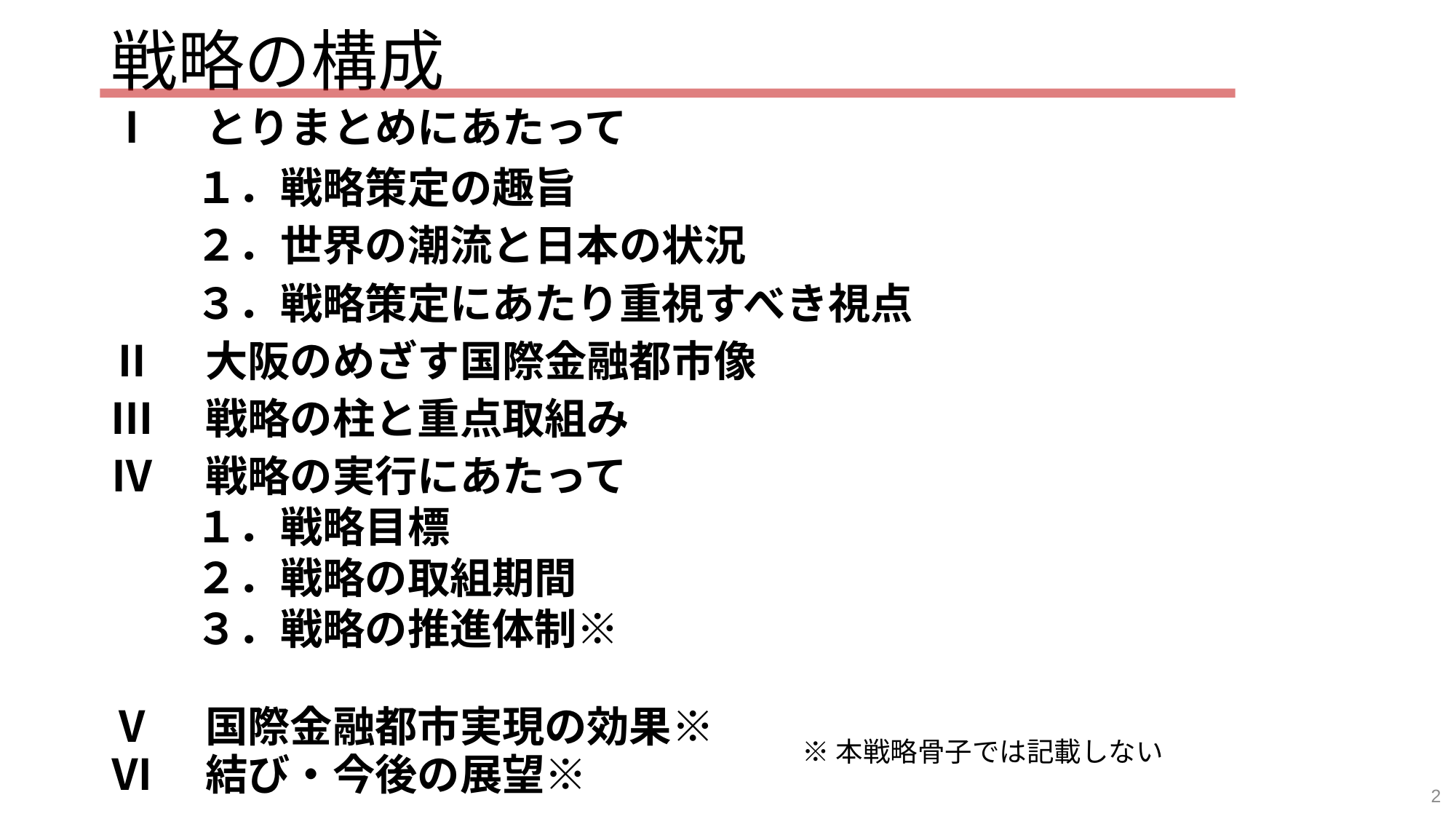

# 戦略の構成
Ⅰ　とりまとめにあたって

　　１．戦略策定の趣旨
　　２．世界の潮流と日本の状況
　　３．戦略策定にあたり重視すべき視点
Ⅱ　大阪のめざす国際金融都市像
Ⅲ　戦略の柱と重点取組み
Ⅳ　戦略の実行にあたって
　　１．戦略目標
　　２．戦略の取組期間
　　３．戦略の推進体制※

Ⅴ　国際金融都市実現の効果※
Ⅵ　結び・今後の展望※
※本戦略骨子では記載しない
2